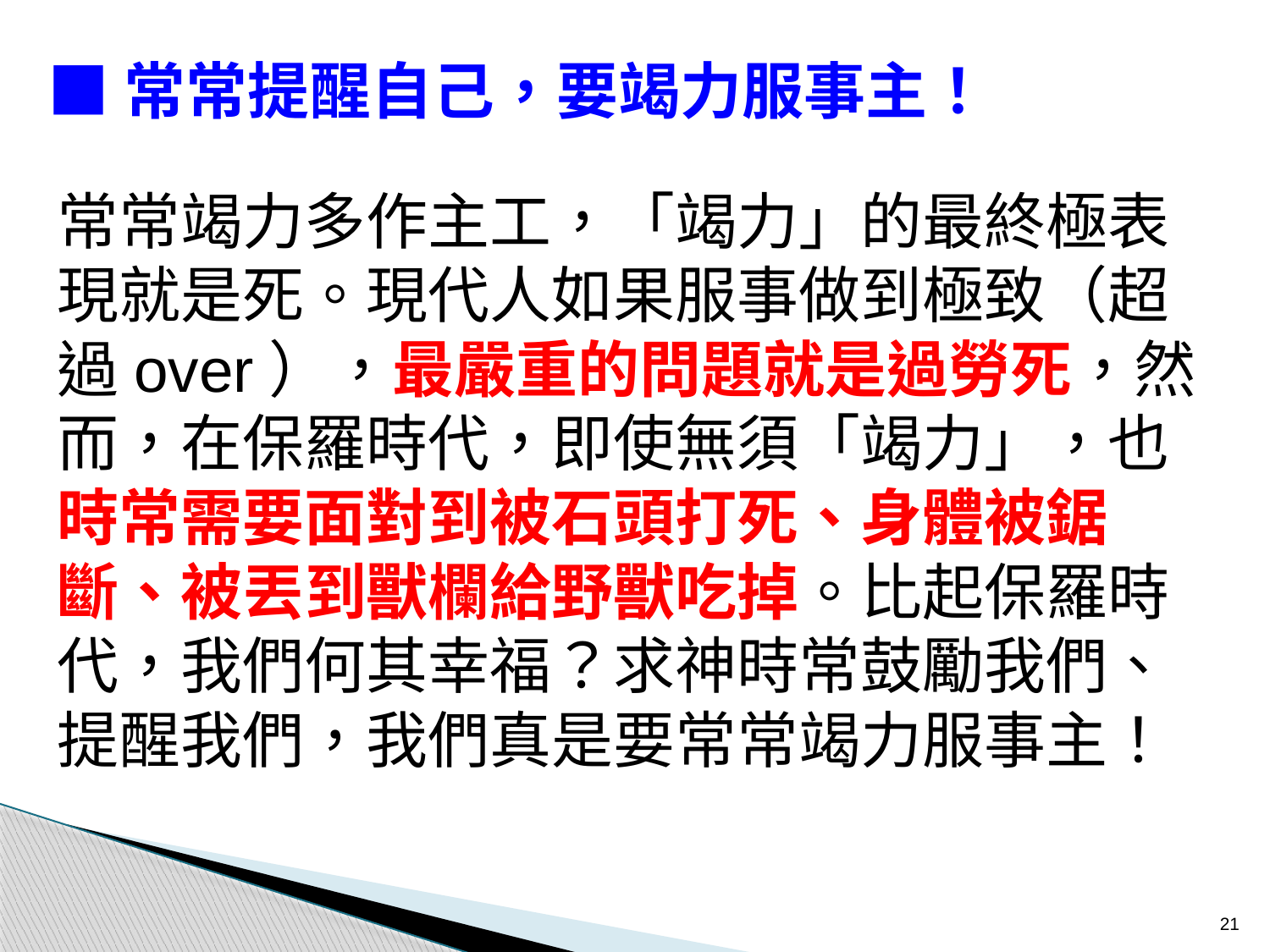

■常常提醒自己，要竭力服事主！
常常竭力多作主工，「竭力」的最終極表現就是死。現代人如果服事做到極致（超過over），最嚴重的問題就是過勞死，然而，在保羅時代，即使無須「竭力」，也時常需要面對到被石頭打死、身體被鋸斷、被丟到獸欄給野獸吃掉。比起保羅時代，我們何其幸福？求神時常鼓勵我們、提醒我們，我們真是要常常竭力服事主！
21